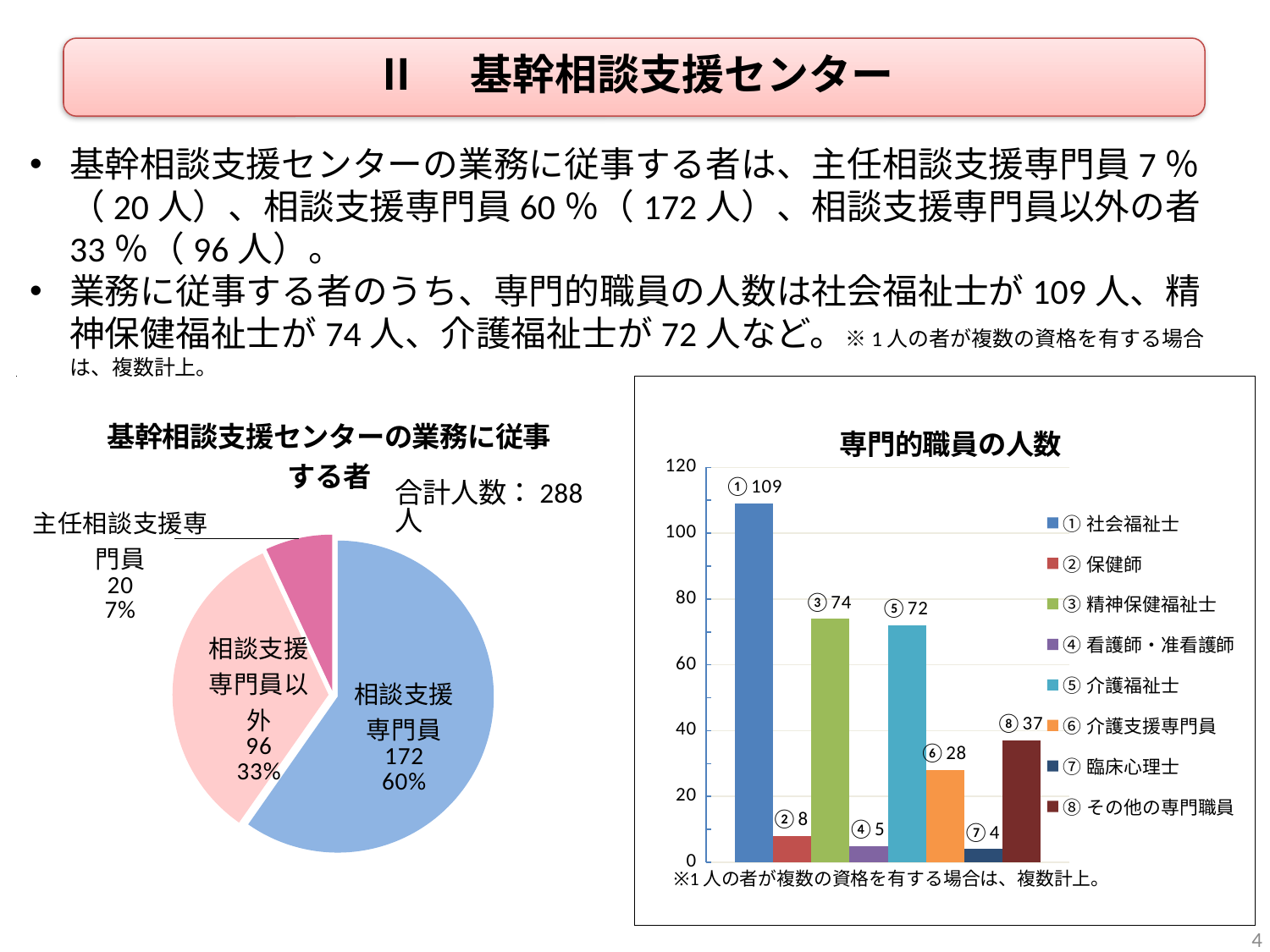

Ⅱ　基幹相談支援センター

基幹相談支援センターの業務に従事する者は、主任相談支援専門員7％（20人）、相談支援専門員60％（172人）、相談支援専門員以外の者33％（96人）。
業務に従事する者のうち、専門的職員の人数は社会福祉士が109人、精神保健福祉士が74人、介護福祉士が72人など。※1人の者が複数の資格を有する場合は、複数計上。

### Chart: 住宅入居等支援事業（居住サポート事業）の実施状況

| Category |
|---|

### Chart

| Category |
|---|

### Chart: 専門的職員の人数

| Category | ①社会福祉士 | ②保健師 | ③精神保健福祉士 | ④看護師・准看護師 | ⑤介護福祉士 | ⑥介護支援専門員 | ⑦臨床心理士 | ⑧その他の専門職員 |
|---|---|---|---|---|---|---|---|---|

### Chart: 基幹相談支援センターの業務に従事する者

| Category |  |
|---|---|
| 相談支援専門員 | 172.0 |
| 相談支援専門員以外 | 96.0 |
| 主任相談支援専門員 | 20.0 |
4